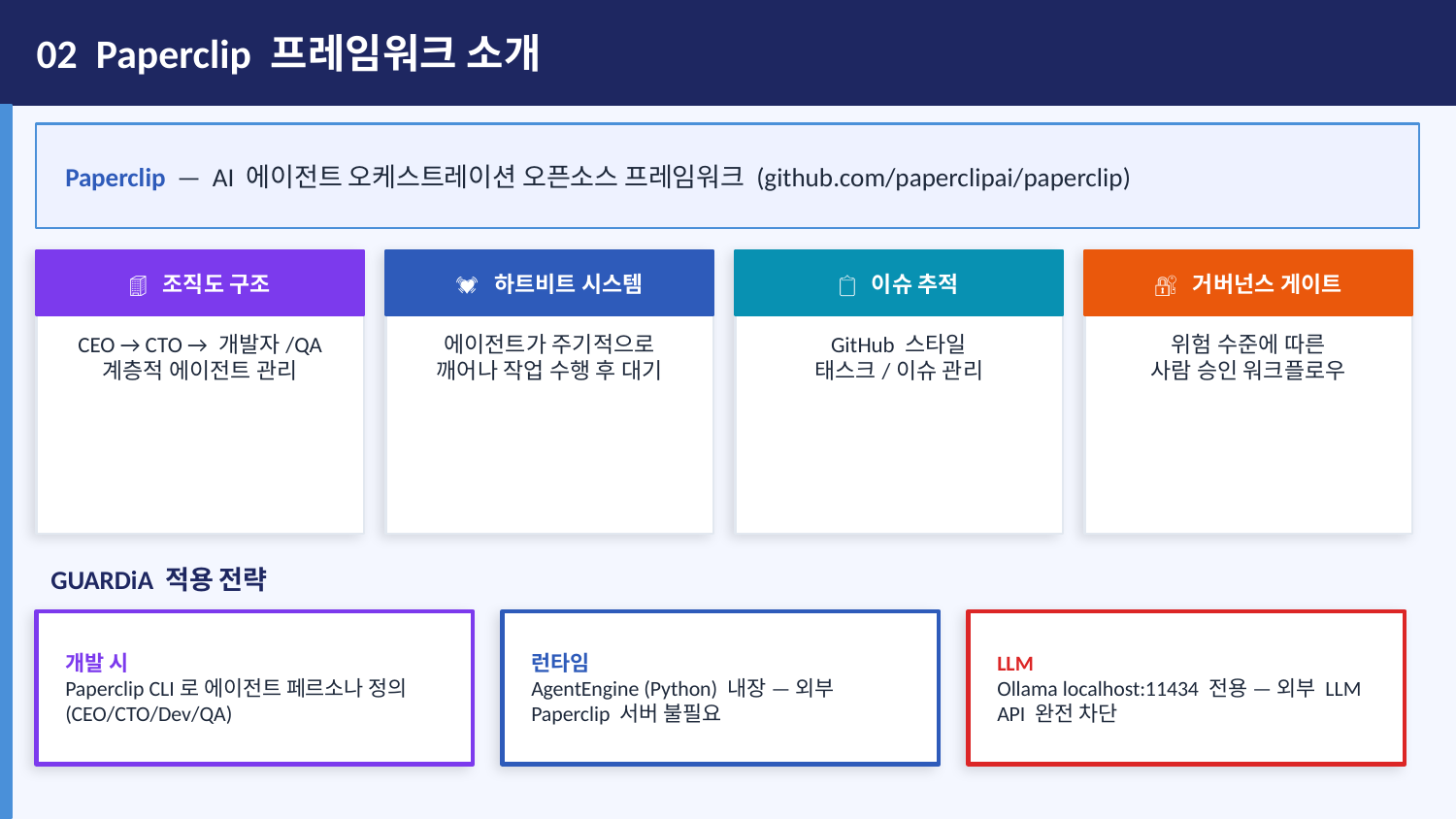

02  Paperclip 프레임워크 소개

Paperclip  —  AI 에이전트 오케스트레이션 오픈소스 프레임워크 (github.com/paperclipai/paperclip)

🏢  조직도 구조

💓  하트비트 시스템

📋  이슈 추적

🔐  거버넌스 게이트
CEO → CTO → 개발자/QA
계층적 에이전트 관리
에이전트가 주기적으로
깨어나 작업 수행 후 대기
GitHub 스타일
태스크/이슈 관리
위험 수준에 따른
사람 승인 워크플로우
GUARDiA 적용 전략

개발 시
Paperclip CLI로 에이전트 페르소나 정의 (CEO/CTO/Dev/QA)

런타임
AgentEngine (Python) 내장 — 외부 Paperclip 서버 불필요

LLM
Ollama localhost:11434 전용 — 외부 LLM API 완전 차단